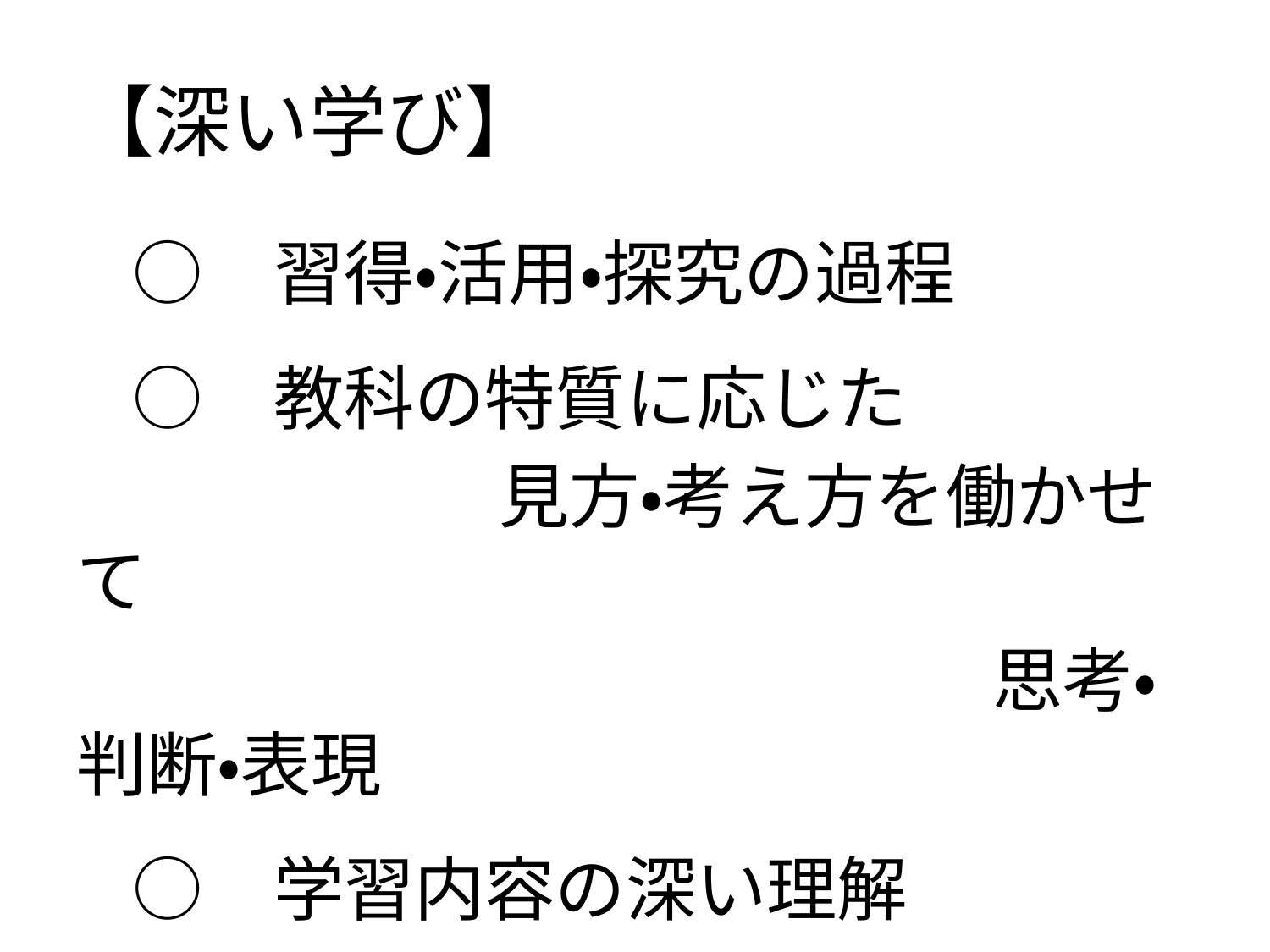

【深い学び】

　○　習得・活用・探究の過程

　○　教科の特質に応じた
　　　　　　見方・考え方を働かせて
　　　　　　　　　　　　　思考・判断・表現

　○　学習内容の深い理解